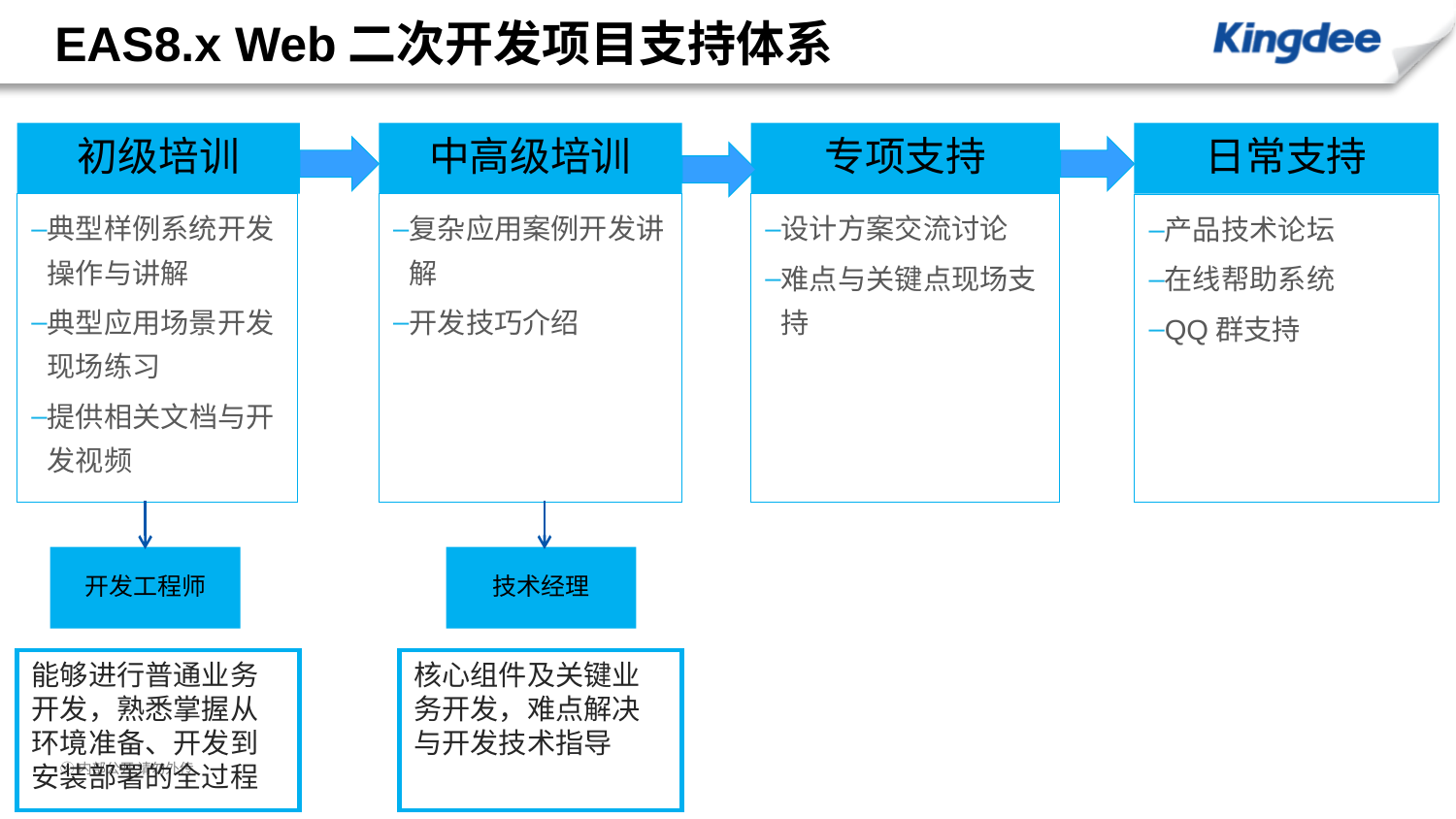

# EAS8.x Web二次开发项目支持体系
初级培训
典型样例系统开发操作与讲解
典型应用场景开发现场练习
提供相关文档与开发视频
中高级培训
复杂应用案例开发讲解
开发技巧介绍
专项支持
设计方案交流讨论
难点与关键点现场支持
日常支持
产品技术论坛
在线帮助系统
QQ群支持

开发工程师
技术经理
能够进行普通业务开发，熟悉掌握从环境准备、开发到安装部署的全过程
核心组件及关键业务开发，难点解决与开发技术指导